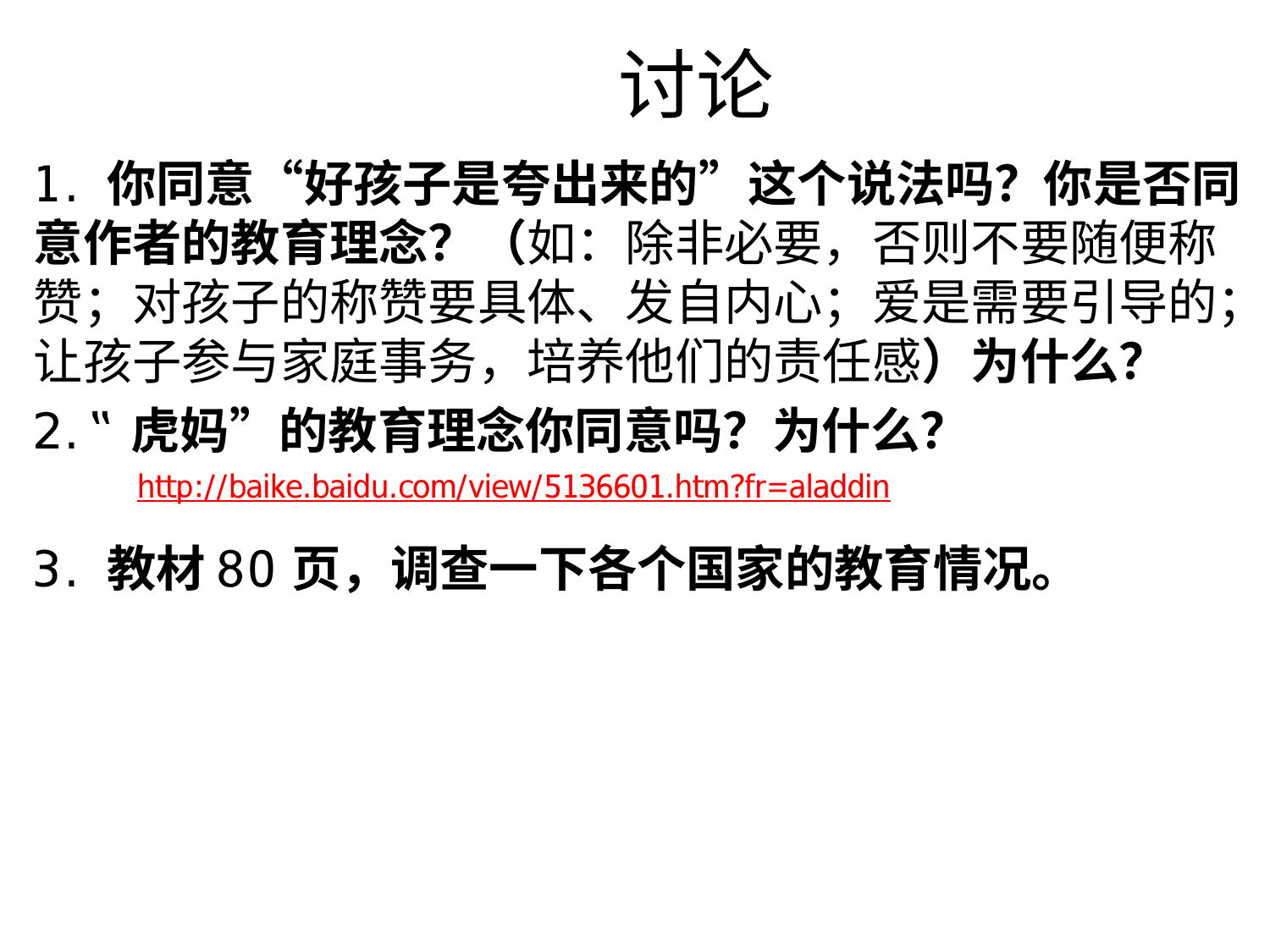

# 讨论
1. 你同意“好孩子是夸出来的”这个说法吗？你是否同意作者的教育理念？（如：除非必要，否则不要随便称赞；对孩子的称赞要具体、发自内心；爱是需要引导的；让孩子参与家庭事务，培养他们的责任感）为什么？
2. “虎妈”的教育理念你同意吗？为什么？

3. 教材80页，调查一下各个国家的教育情况。
http://baike.baidu.com/view/5136601.htm?fr=aladdin